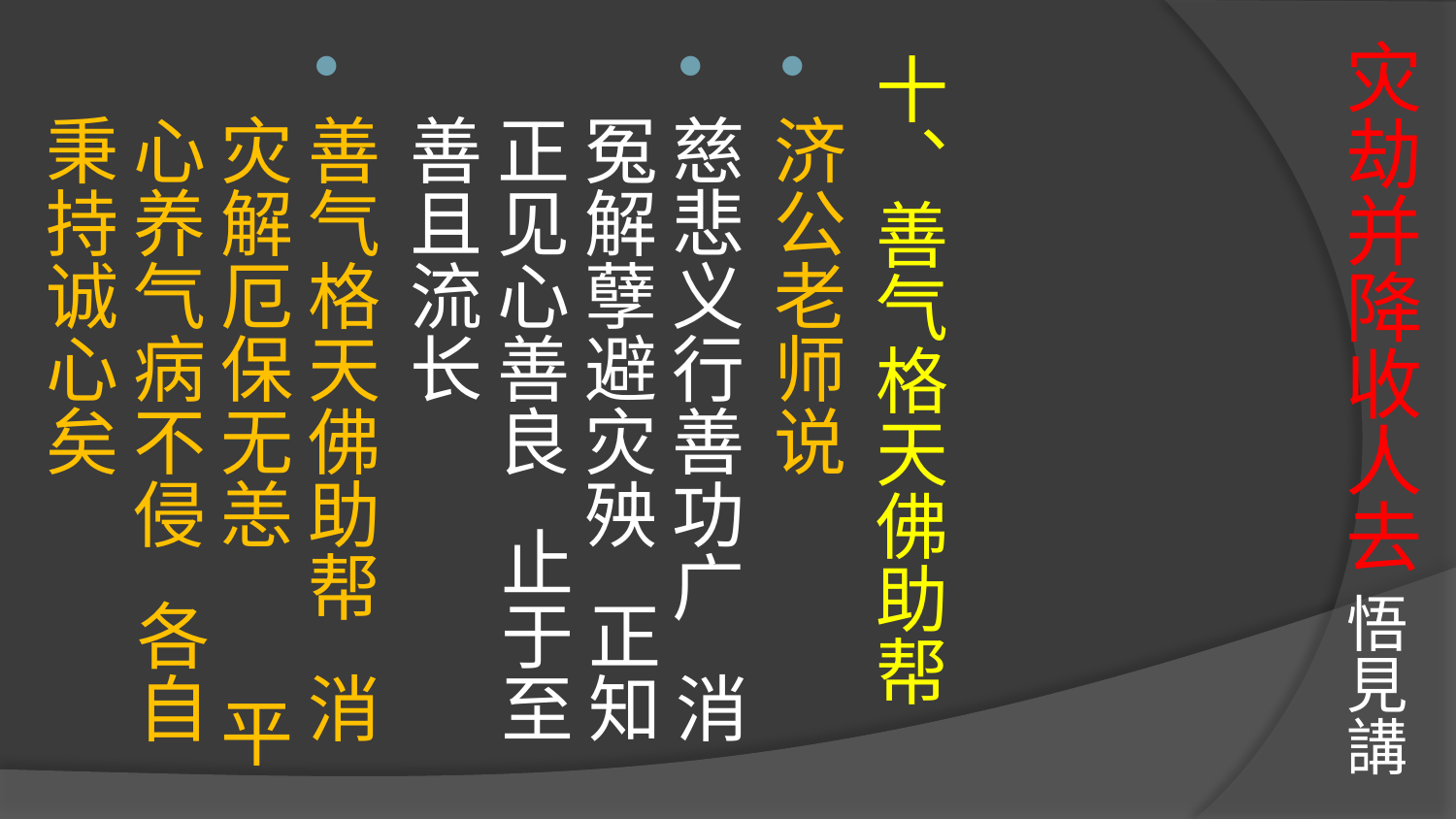

# 灾劫并降收人去 悟見講
十、善气格天佛助帮
济公老师说
慈悲义行善功广   消冤解孽避灾殃   正知正见心善良   止于至善且流长
善气格天佛助帮   消灾解厄保无恙         平心养气病不侵   各自秉持诚心矣